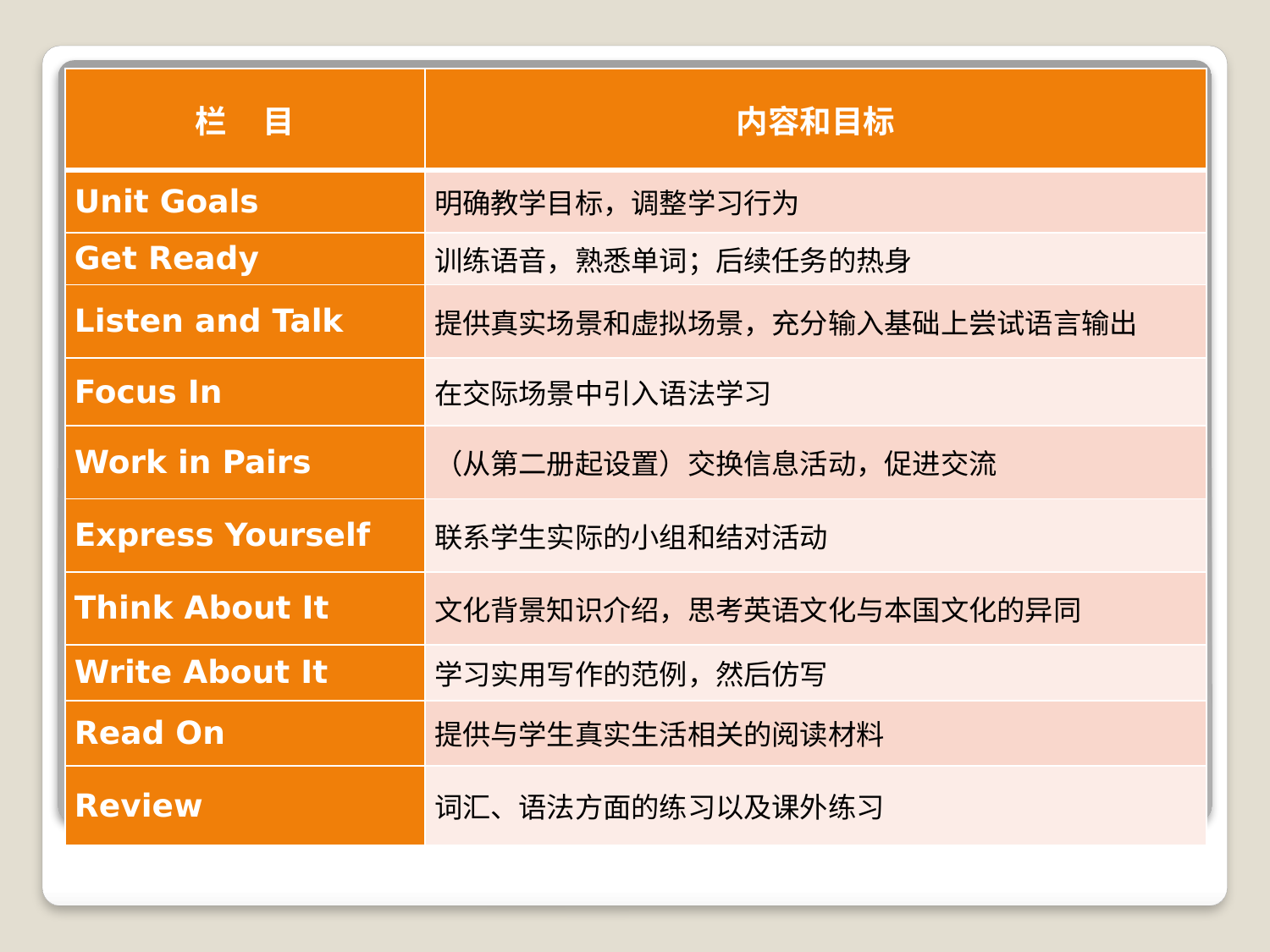

| 栏 目 | 内容和目标 |
| --- | --- |
| Unit Goals | 明确教学目标，调整学习行为 |
| Get Ready | 训练语音，熟悉单词；后续任务的热身 |
| Listen and Talk | 提供真实场景和虚拟场景，充分输入基础上尝试语言输出 |
| Focus In | 在交际场景中引入语法学习 |
| Work in Pairs | （从第二册起设置）交换信息活动，促进交流 |
| Express Yourself | 联系学生实际的小组和结对活动 |
| Think About It | 文化背景知识介绍，思考英语文化与本国文化的异同 |
| Write About It | 学习实用写作的范例，然后仿写 |
| Read On | 提供与学生真实生活相关的阅读材料 |
| Review | 词汇、语法方面的练习以及课外练习 |